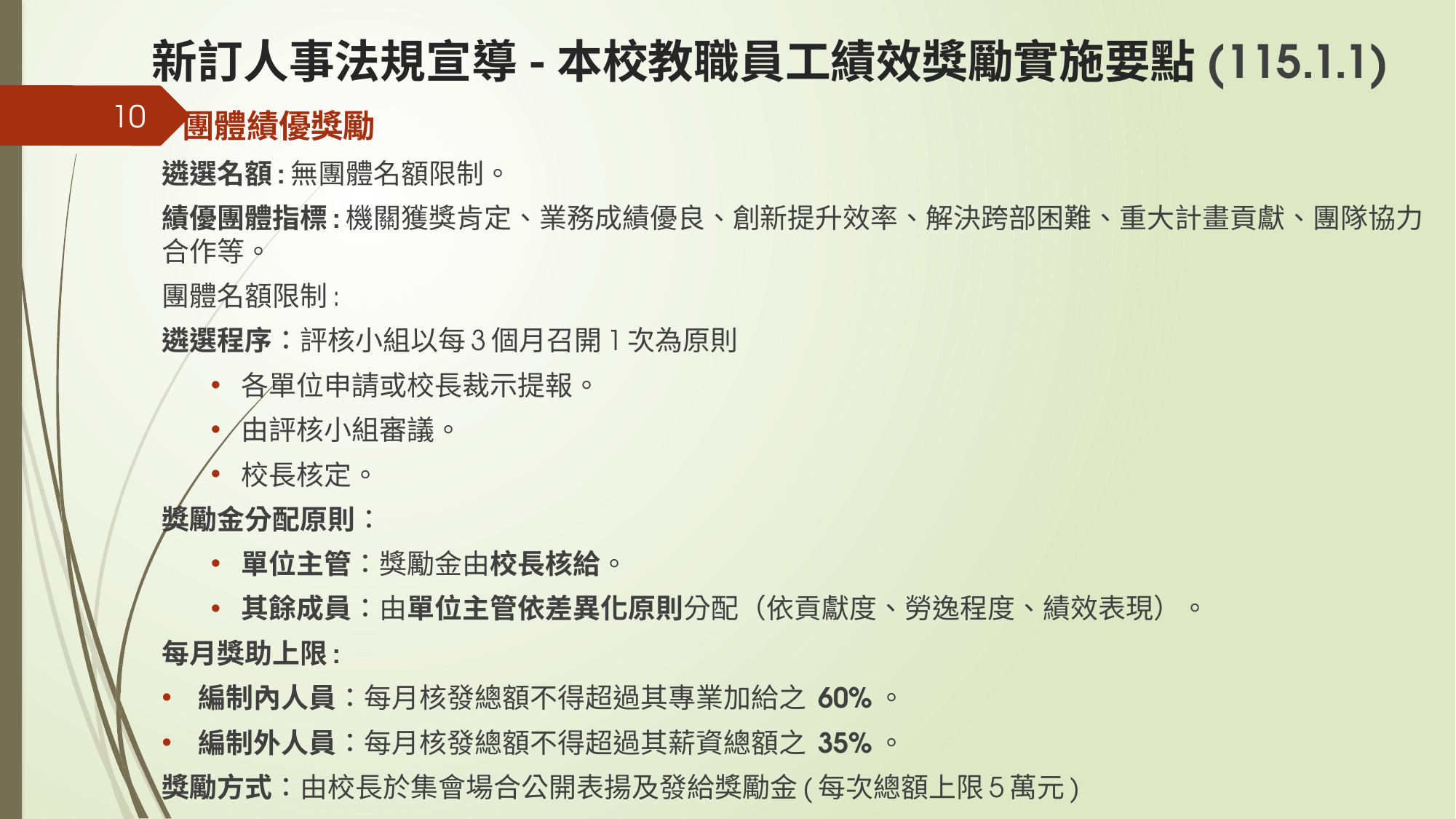

新訂人事法規宣導-本校教職員工績效獎勵實施要點(115.1.1)
10
  團體績優獎勵
遴選名額:無團體名額限制。
績優團體指標:機關獲獎肯定、業務成績優良、創新提升效率、解決跨部困難、重大計畫貢獻、團隊協力合作等。
團體名額限制:
遴選程序：評核小組以每3個月召開1次為原則
各單位申請或校長裁示提報。
由評核小組審議。
校長核定。
獎勵金分配原則：
單位主管：獎勵金由校長核給。
其餘成員：由單位主管依差異化原則分配（依貢獻度、勞逸程度、績效表現）。
每月獎助上限:
編制內人員：每月核發總額不得超過其專業加給之 60%。
編制外人員：每月核發總額不得超過其薪資總額之 35%。
獎勵方式：由校長於集會場合公開表揚及發給獎勵金(每次總額上限5萬元)